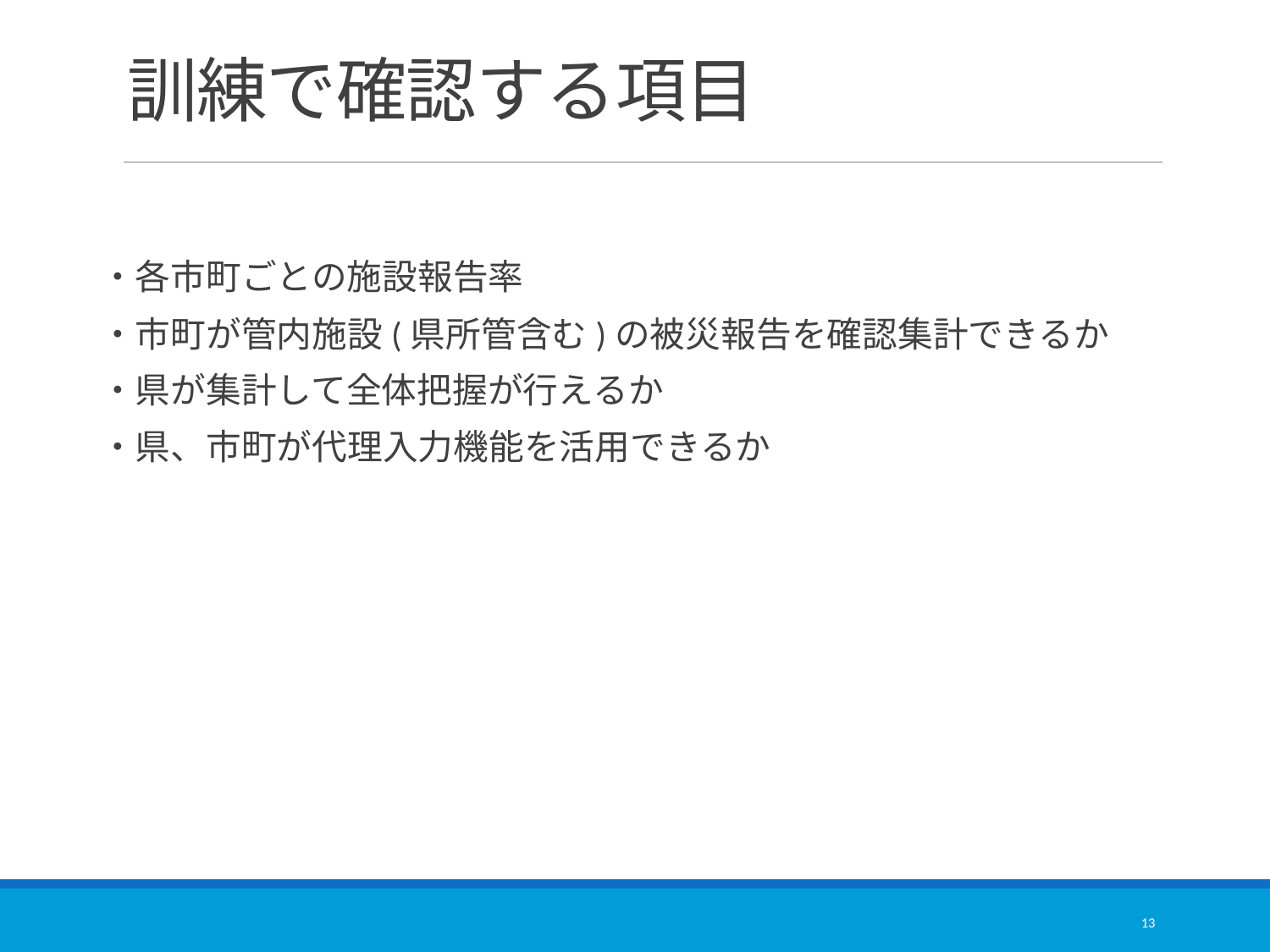

# 訓練で確認する項目
・各市町ごとの施設報告率
・市町が管内施設(県所管含む)の被災報告を確認集計できるか
・県が集計して全体把握が行えるか
・県、市町が代理入力機能を活用できるか
13